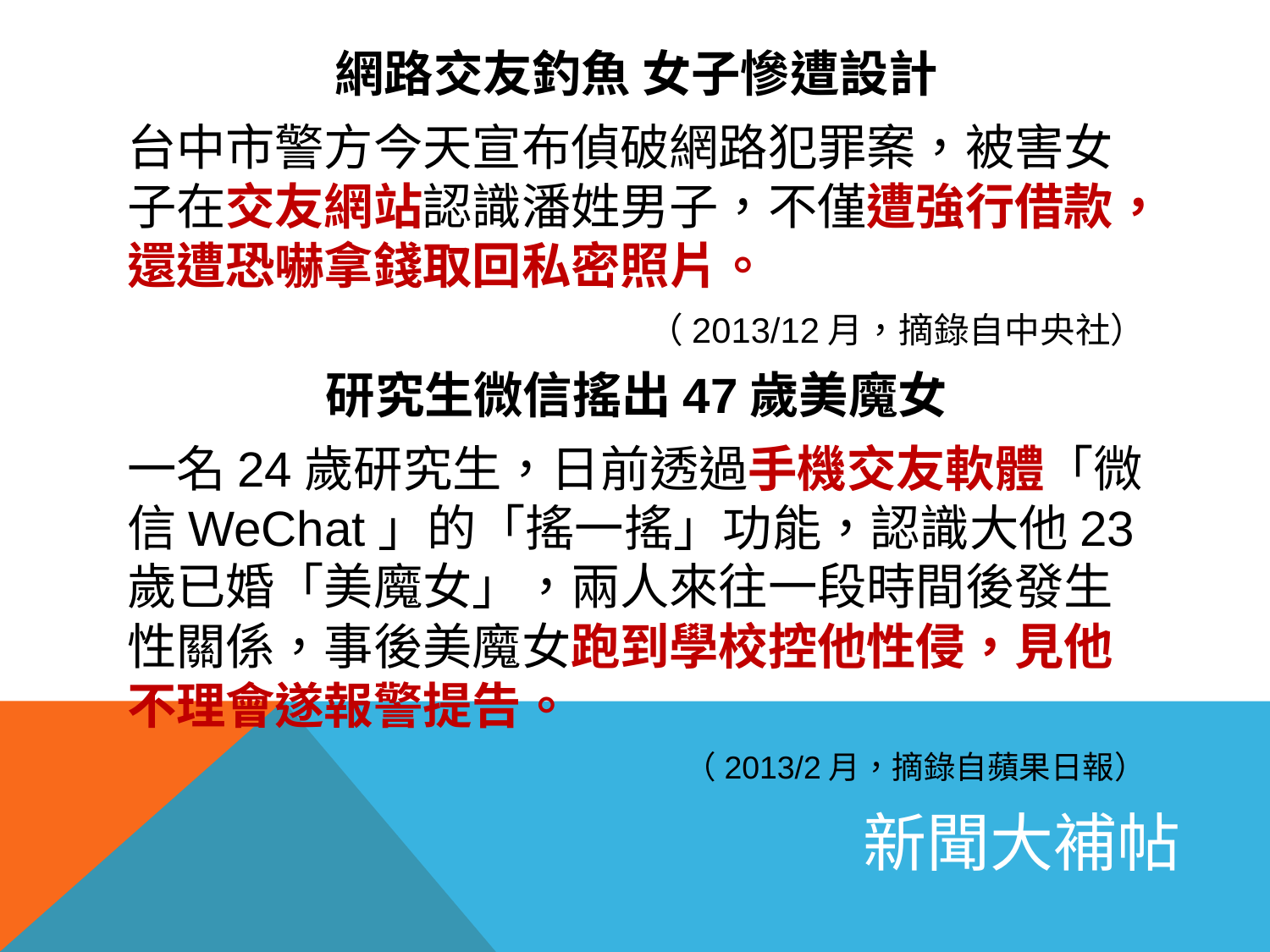

網路交友釣魚 女子慘遭設計
台中市警方今天宣布偵破網路犯罪案，被害女子在交友網站認識潘姓男子，不僅遭強行借款，還遭恐嚇拿錢取回私密照片。
（2013/12月，摘錄自中央社）
研究生微信搖出47歲美魔女
一名24歲研究生，日前透過手機交友軟體「微信WeChat」的「搖一搖」功能，認識大他23歲已婚「美魔女」，兩人來往一段時間後發生性關係，事後美魔女跑到學校控他性侵，見他不理會遂報警提告。
（2013/2月，摘錄自蘋果日報）
#
新聞大補帖